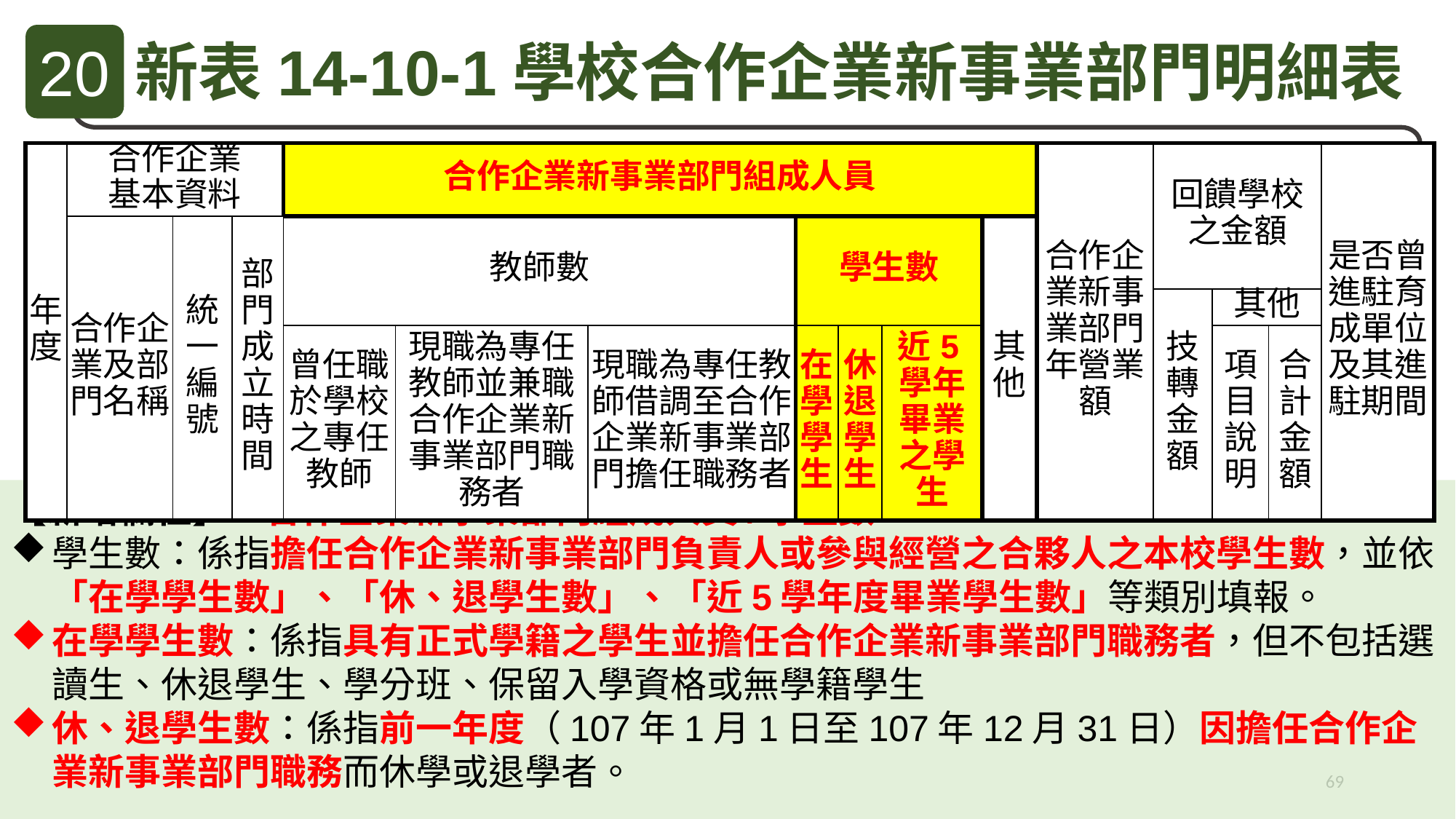

20
新表14-10-1學校合作企業新事業部門明細表

| 年度 | 合作企業 基本資料 |  |  | 合作企業新事業部門組成人員 |  |  |  |  |  |  | 合作企業新事業部門年營業額 | 回饋學校之金額 |  |  | 是否曾進駐育成單位及其進駐期間 |
| --- | --- | --- | --- | --- | --- | --- | --- | --- | --- | --- | --- | --- | --- | --- | --- |
|  | 合作企業及部門名稱 | 統一編號 | 部門成立時間 | 教師數 |  |  | 學生數 |  |  | 其他 |  |  |  |  |  |
|  |  |  |  |  |  |  |  |  |  |  |  | 技轉金額 | 其他 |  |  |
|  |  |  |  | 曾任職於學校之專任教師 | 現職為專任教師並兼職合作企業新事業部門職務者 | 現職為專任教師借調至合作企業新事業部門擔任職務者 | 在學學生 | 休退學生 | 近5學年畢業之學生 |  |  |  | 項目說明 | 合計金額 |  |

【新增欄位】：合作企業新事業部門組成人員/學生數
學生數：係指擔任合作企業新事業部門負責人或參與經營之合夥人之本校學生數，並依「在學學生數」、「休、退學生數」、「近5學年度畢業學生數」等類別填報。
在學學生數：係指具有正式學籍之學生並擔任合作企業新事業部門職務者，但不包括選讀生、休退學生、學分班、保留入學資格或無學籍學生
休、退學生數：係指前一年度（107年1月1日至107年12月31日）因擔任合作企業新事業部門職務而休學或退學者。
69